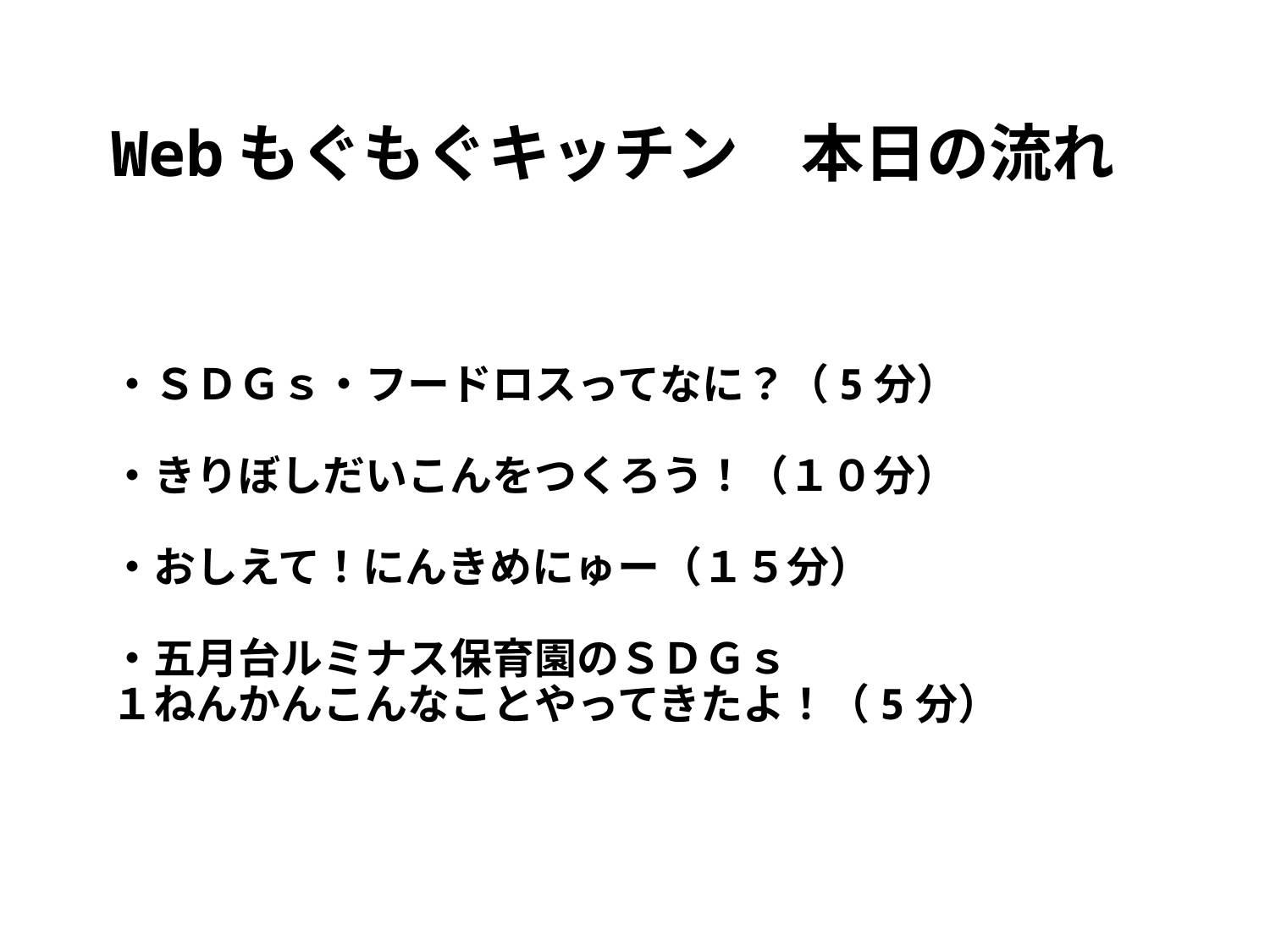

Webもぐもぐキッチン　本日の流れ
・ＳＤＧｓ・フードロスってなに？（5分）

・きりぼしだいこんをつくろう！（１０分）

・おしえて！にんきめにゅー（１５分）

・五月台ルミナス保育園のＳＤＧｓ
１ねんかんこんなことやってきたよ！（5分）